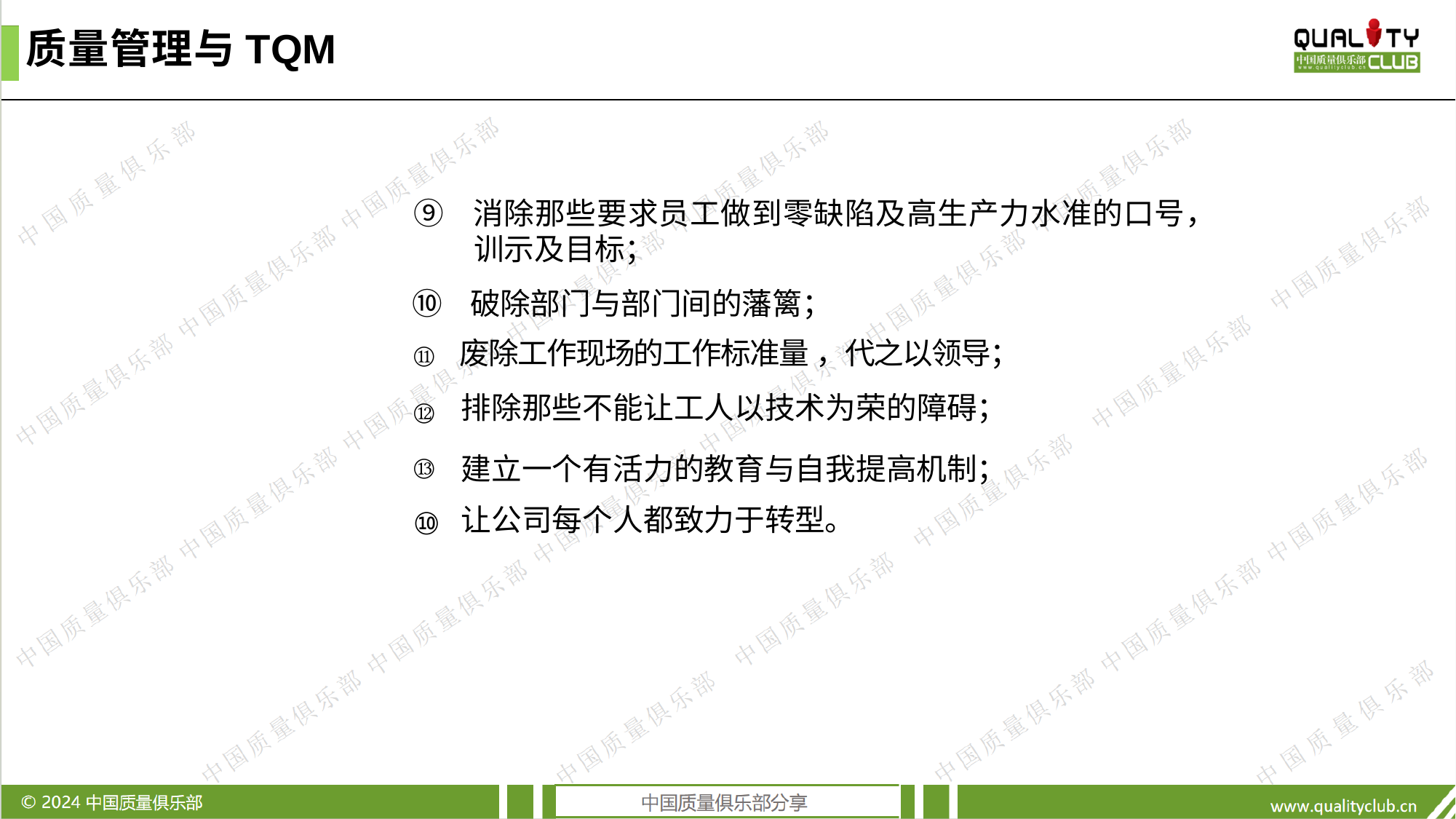

质量管理与TQM

⑨  消除那些要求员工做到零缺陷及高生产力水准的口号， 训示及目标；

⑩  破除部门与部门间的藩篱；

⑪
⑫ ⑬ ⑩
废除工作现场的工作标准量 ，代之以领导；
排除那些不能让工人以技术为荣的障碍；

建立一个有活力的教育与自我提高机制；    让公司每个人都致力于转型。